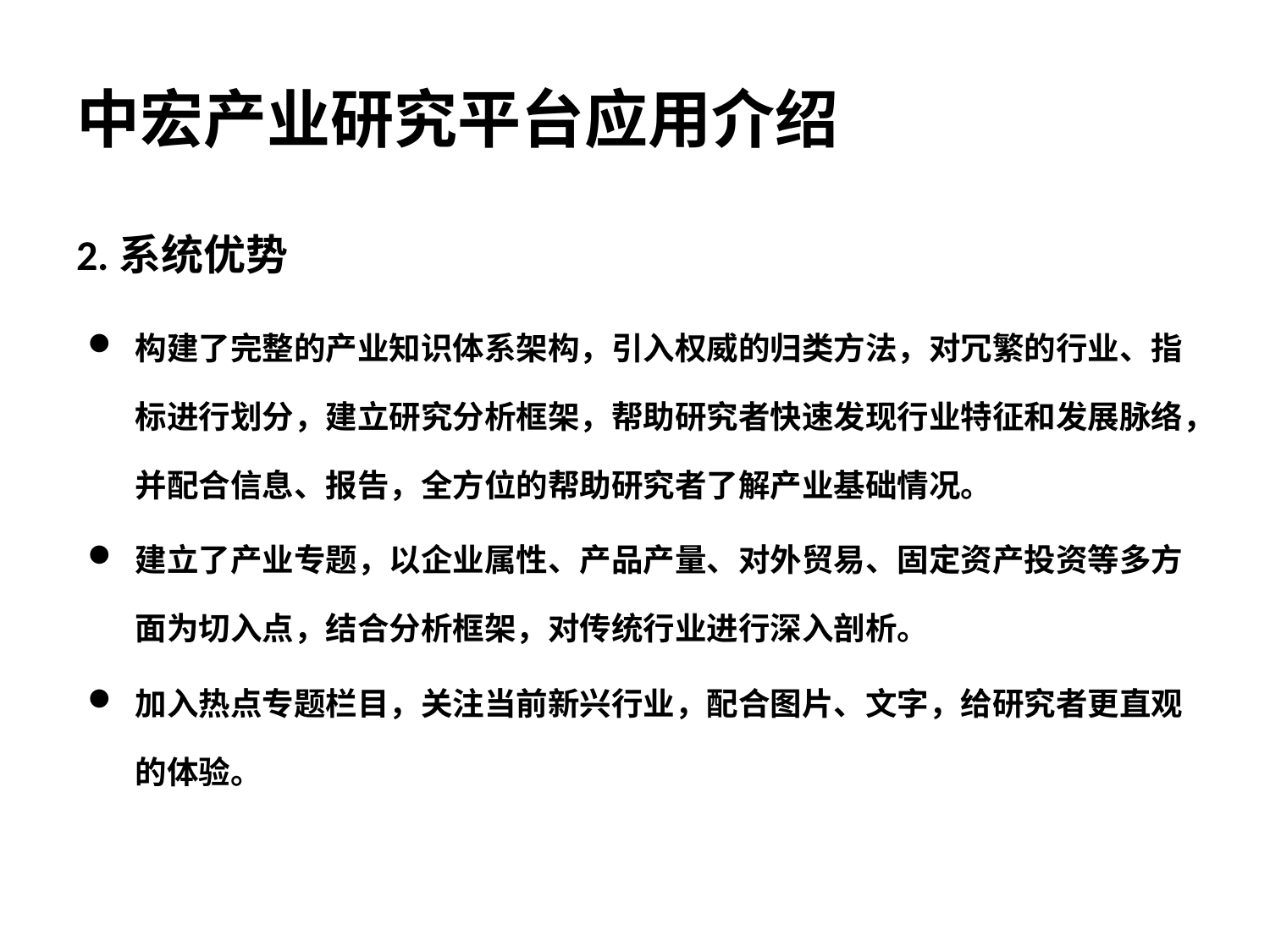

# 中宏产业研究平台应用介绍
2.系统优势
构建了完整的产业知识体系架构，引入权威的归类方法，对冗繁的行业、指标进行划分，建立研究分析框架，帮助研究者快速发现行业特征和发展脉络，并配合信息、报告，全方位的帮助研究者了解产业基础情况。
建立了产业专题，以企业属性、产品产量、对外贸易、固定资产投资等多方面为切入点，结合分析框架，对传统行业进行深入剖析。
加入热点专题栏目，关注当前新兴行业，配合图片、文字，给研究者更直观的体验。